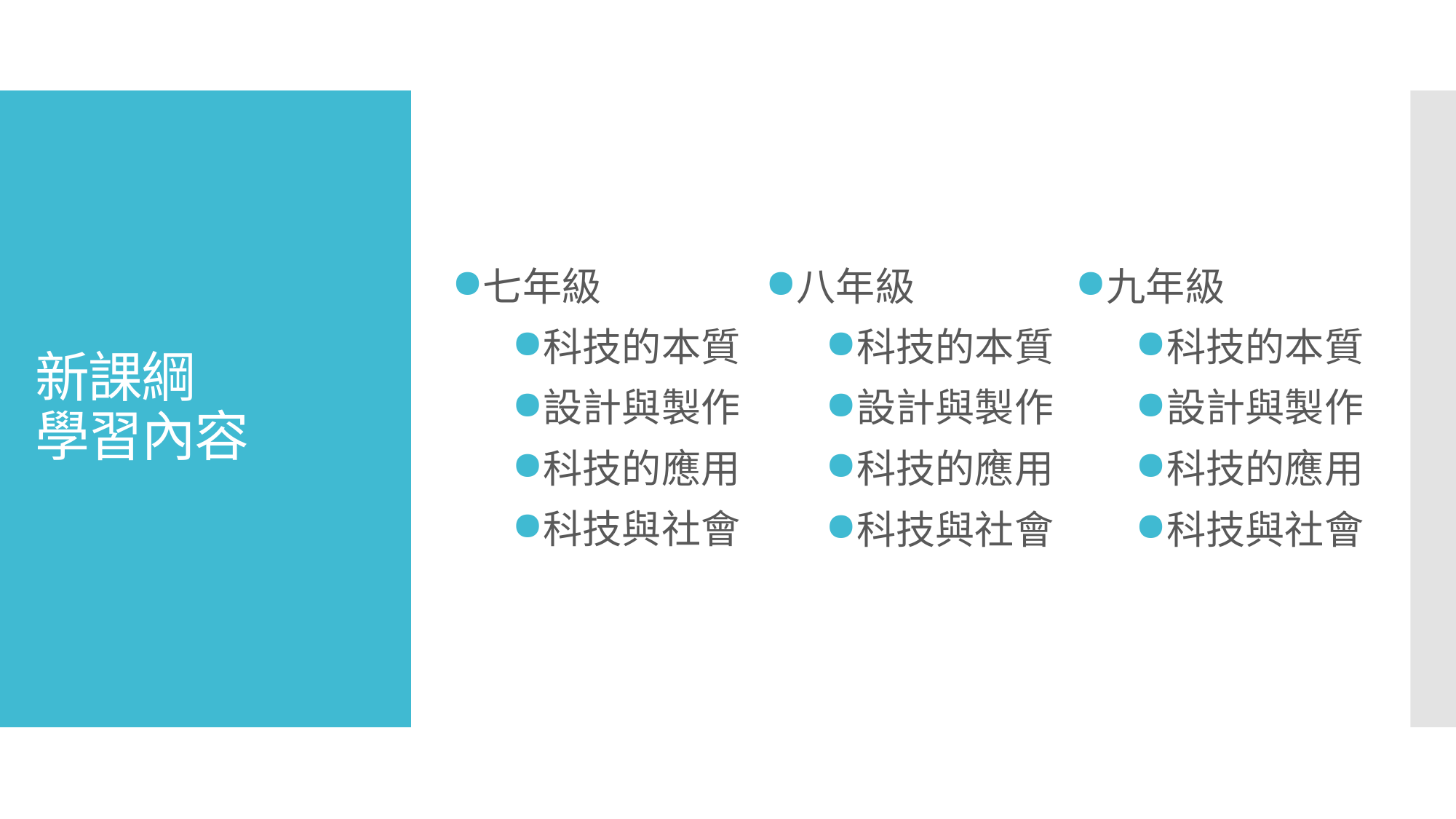

七年級
科技的本質
設計與製作
科技的應用
科技與社會
八年級
科技的本質
設計與製作
科技的應用
科技與社會
九年級
科技的本質
設計與製作
科技的應用
科技與社會
# 新課綱
學習內容